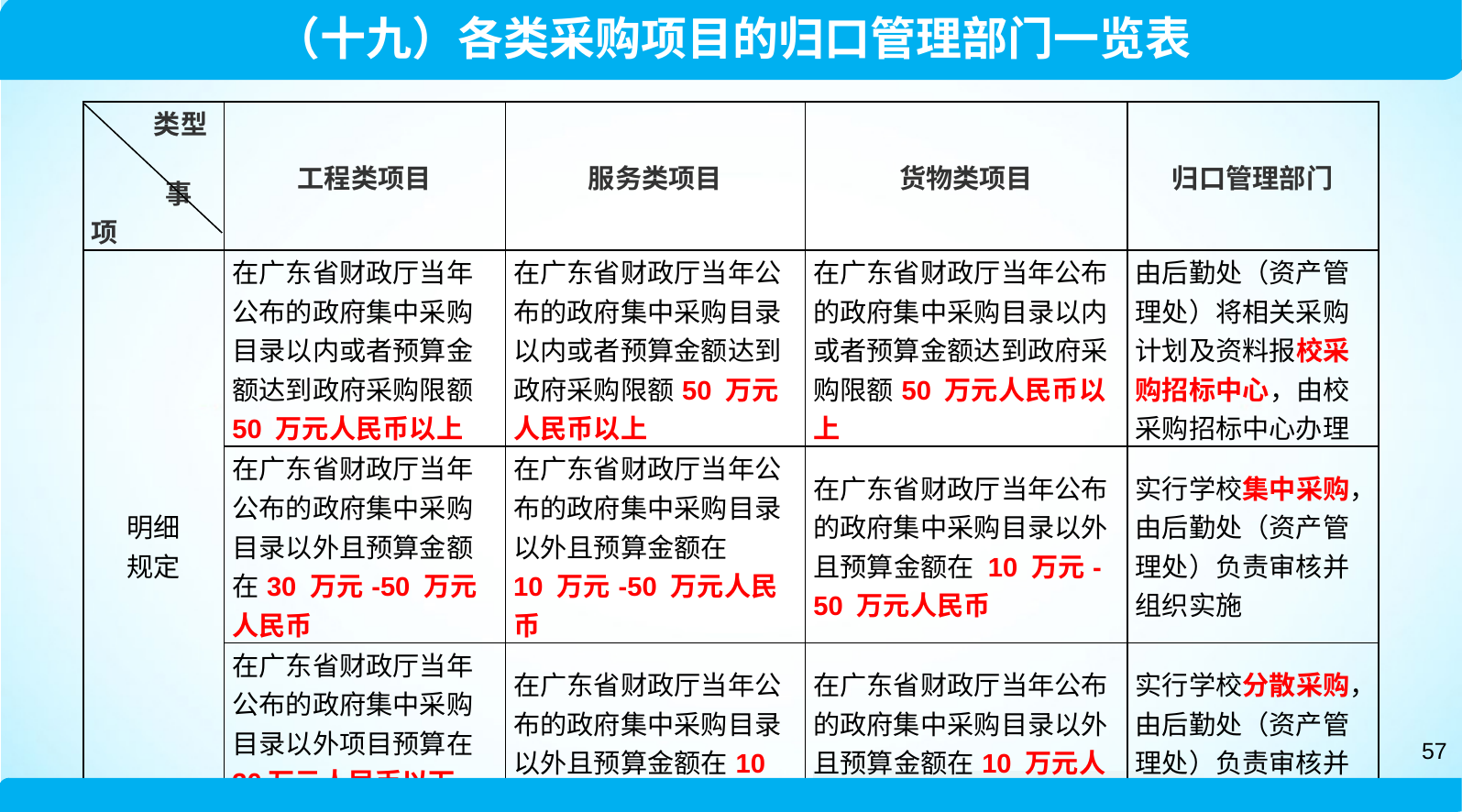

（十九）各类采购项目的归口管理部门一览表
| 类型 事项 | 工程类项目 | 服务类项目 | 货物类项目 | 归口管理部门 |
| --- | --- | --- | --- | --- |
| 明细 规定 | 在广东省财政厅当年公布的政府集中采购目录以内或者预算金额达到政府采购限额50 万元人民币以上 | 在广东省财政厅当年公布的政府集中采购目录以内或者预算金额达到政府采购限额50 万元人民币以上 | 在广东省财政厅当年公布的政府集中采购目录以内或者预算金额达到政府采购限额50 万元人民币以上 | 由后勤处（资产管理处）将相关采购计划及资料报校采购招标中心，由校采购招标中心办理 |
|  | 在广东省财政厅当年公布的政府集中采购目录以外且预算金额在30 万元-50 万元人民币 | 在广东省财政厅当年公布的政府集中采购目录以外且预算金额在 10 万元-50 万元人民币 | 在广东省财政厅当年公布的政府集中采购目录以外且预算金额在 10 万元-50 万元人民币 | 实行学校集中采购，由后勤处（资产管理处）负责审核并组织实施 |
|  | 在广东省财政厅当年公布的政府集中采购目录以外项目预算在30万元人民币以下（不含30万元） | 在广东省财政厅当年公布的政府集中采购目录以外且预算金额在10万元人民币以下 | 在广东省财政厅当年公布的政府集中采购目录以外且预算金额在10 万元人民币以下 | 实行学校分散采购，由后勤处（资产管理处）负责审核并组织实施 |
57